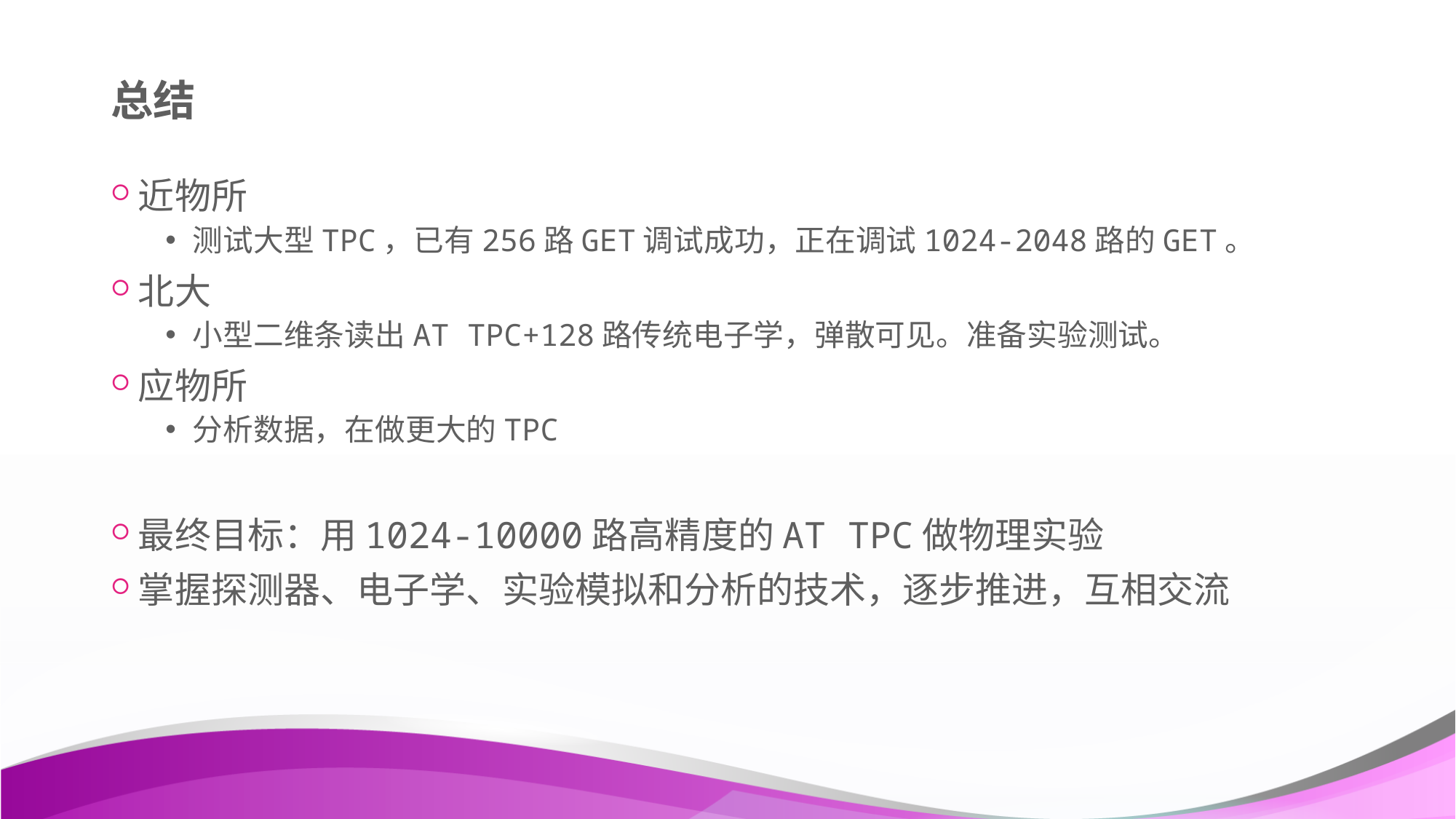

# 总结
近物所
测试大型TPC，已有256路GET调试成功，正在调试1024-2048路的GET。
北大
小型二维条读出AT TPC+128路传统电子学，弹散可见。准备实验测试。
应物所
分析数据，在做更大的TPC

最终目标：用1024-10000路高精度的AT TPC做物理实验
掌握探测器、电子学、实验模拟和分析的技术，逐步推进，互相交流